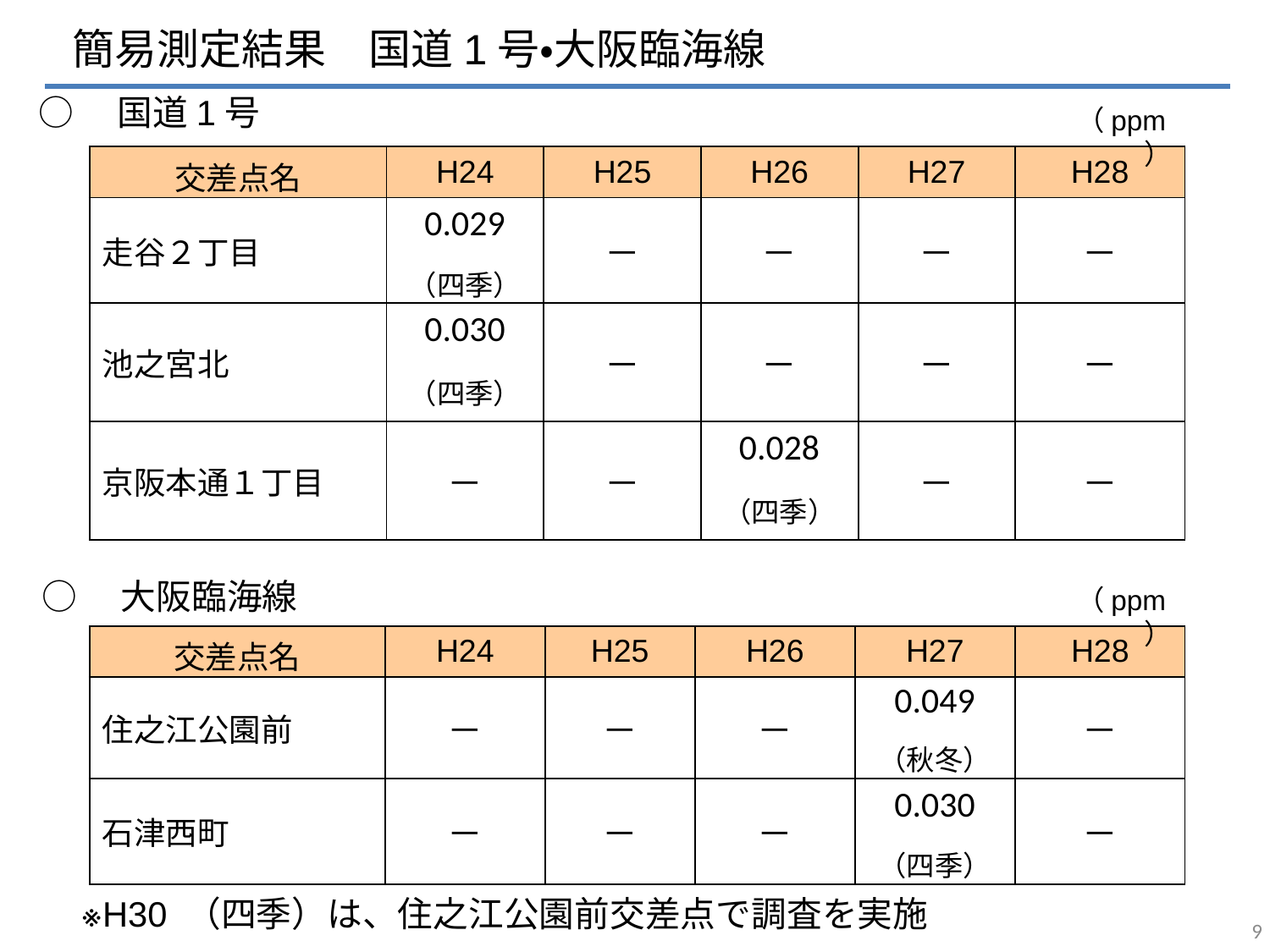

簡易測定結果　国道1号・大阪臨海線
○　国道1号
（ppm）
| 交差点名 | H24 | H25 | H26 | H27 | H28 |
| --- | --- | --- | --- | --- | --- |
| 走谷２丁目 | 0.029 | － | － | － | － |
|  | （四季） |  |  |  |  |
| 池之宮北 | 0.030 | － | － | － | － |
|  | （四季） |  |  |  |  |
| 京阪本通１丁目 | － | － | 0.028 | － | － |
|  |  |  | （四季） |  |  |
○　大阪臨海線
（ppm）
| 交差点名 | H24 | H25 | H26 | H27 | H28 |
| --- | --- | --- | --- | --- | --- |
| 住之江公園前 | － | － | － | 0.049 | － |
|  |  |  |  | （秋冬） |  |
| 石津西町 | － | － | － | 0.030 | － |
|  |  |  |  | （四季） |  |
※H30 （四季）は、住之江公園前交差点で調査を実施
9